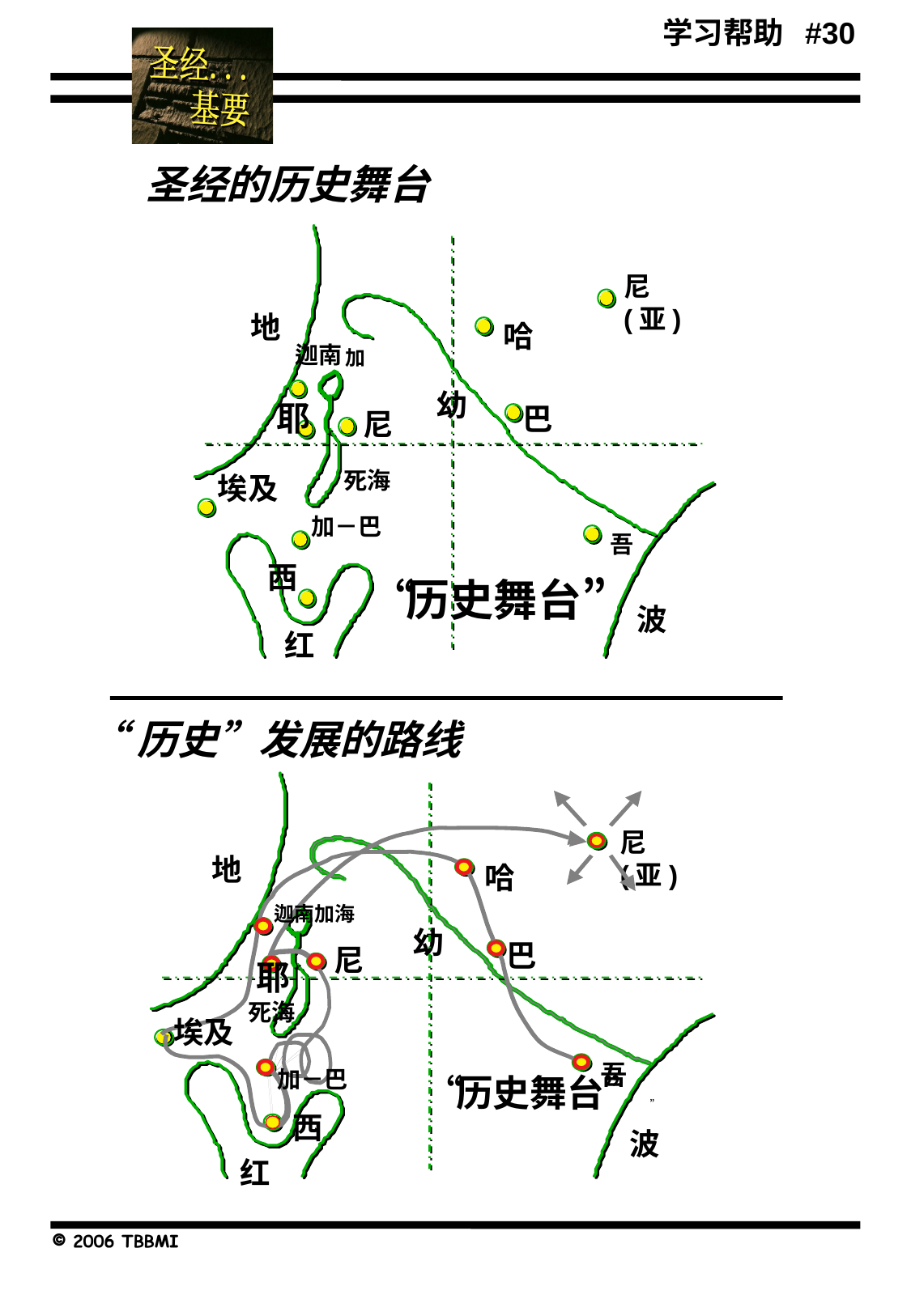

学习帮助  #30
 圣经的历史舞台

尼(亚)

地

哈

迦南
加

幼

耶

巴

尼

死海
埃及

加－巴

吾

西

“历史舞台”

波

红

 “历史”发展的路线

地

哈

迦南
加海

幼

巴

尼

耶

死海

“历史舞台” ”

吾

加－巴

西

波
红
尼(亚)
埃及